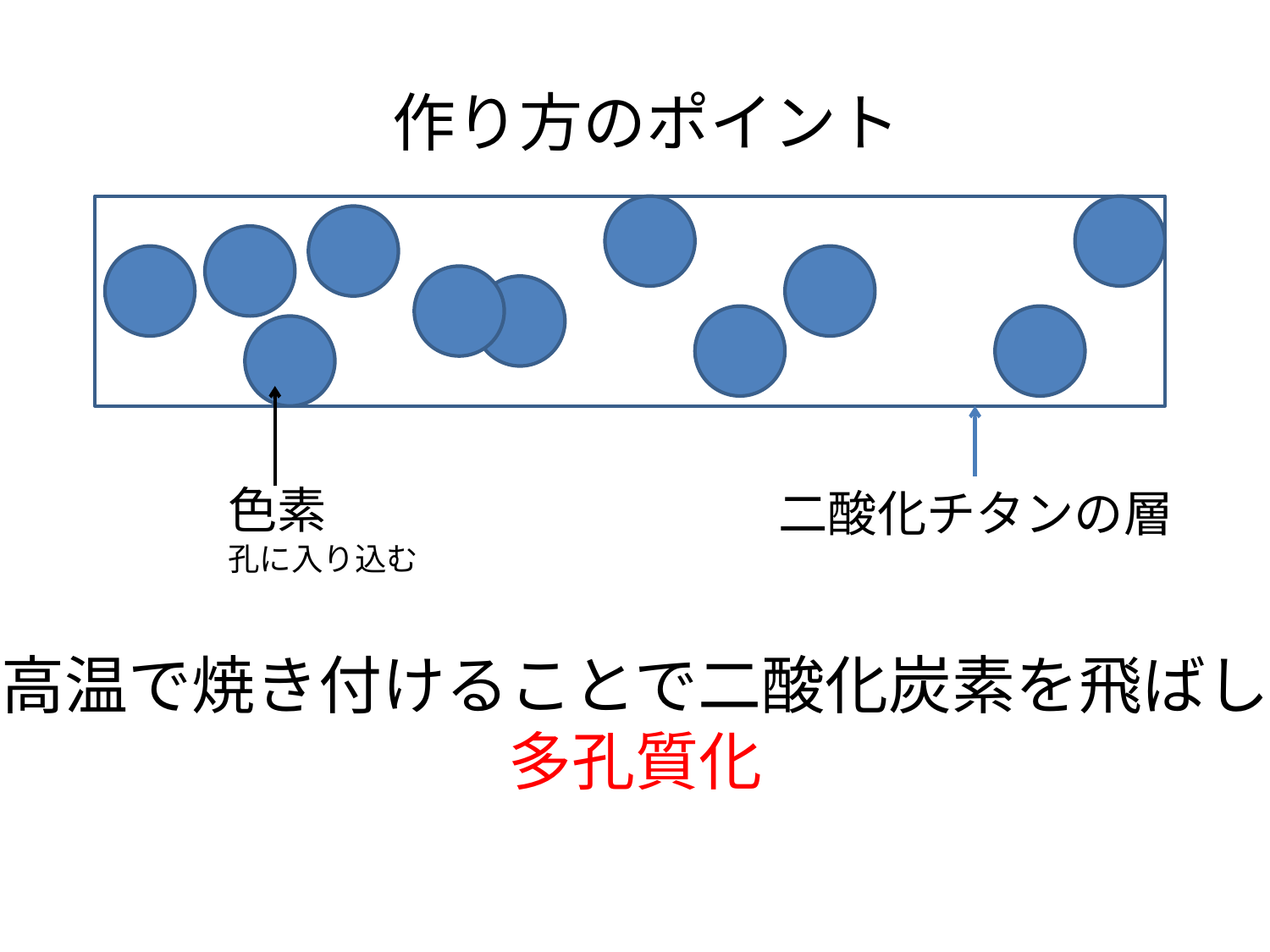

作り方のポイント

色素
孔に入り込む
二酸化チタンの層
高温で焼き付けることで二酸化炭素を飛ばし
多孔質化